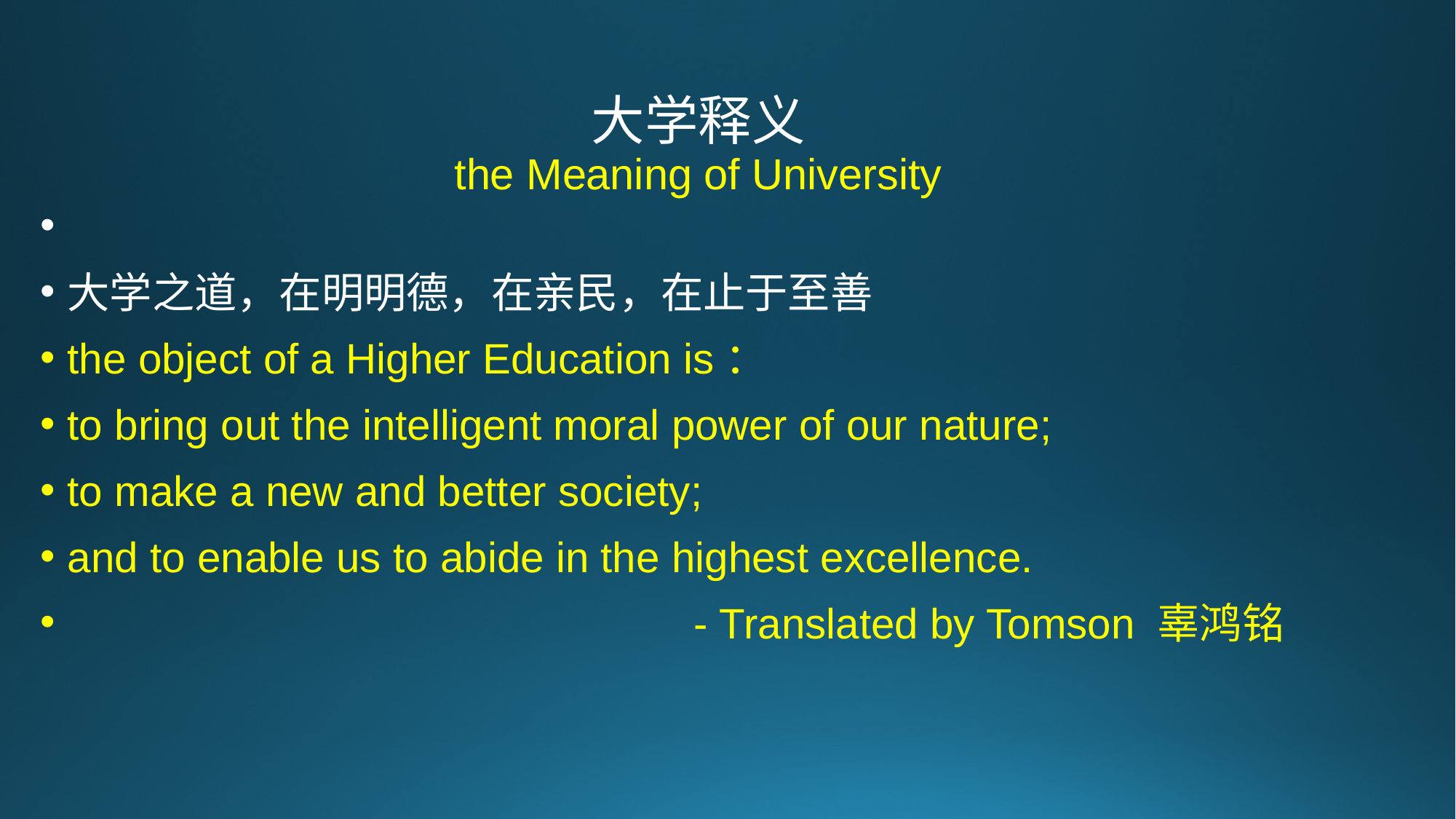

# 大学释义 the Meaning of University

大学之道，在明明德，在亲民，在止于至善
the object of a Higher Education is：
to bring out the intelligent moral power of our nature;
to make a new and better society;
and to enable us to abide in the highest excellence.
                                                     - Translated by Tomson 辜鸿铭